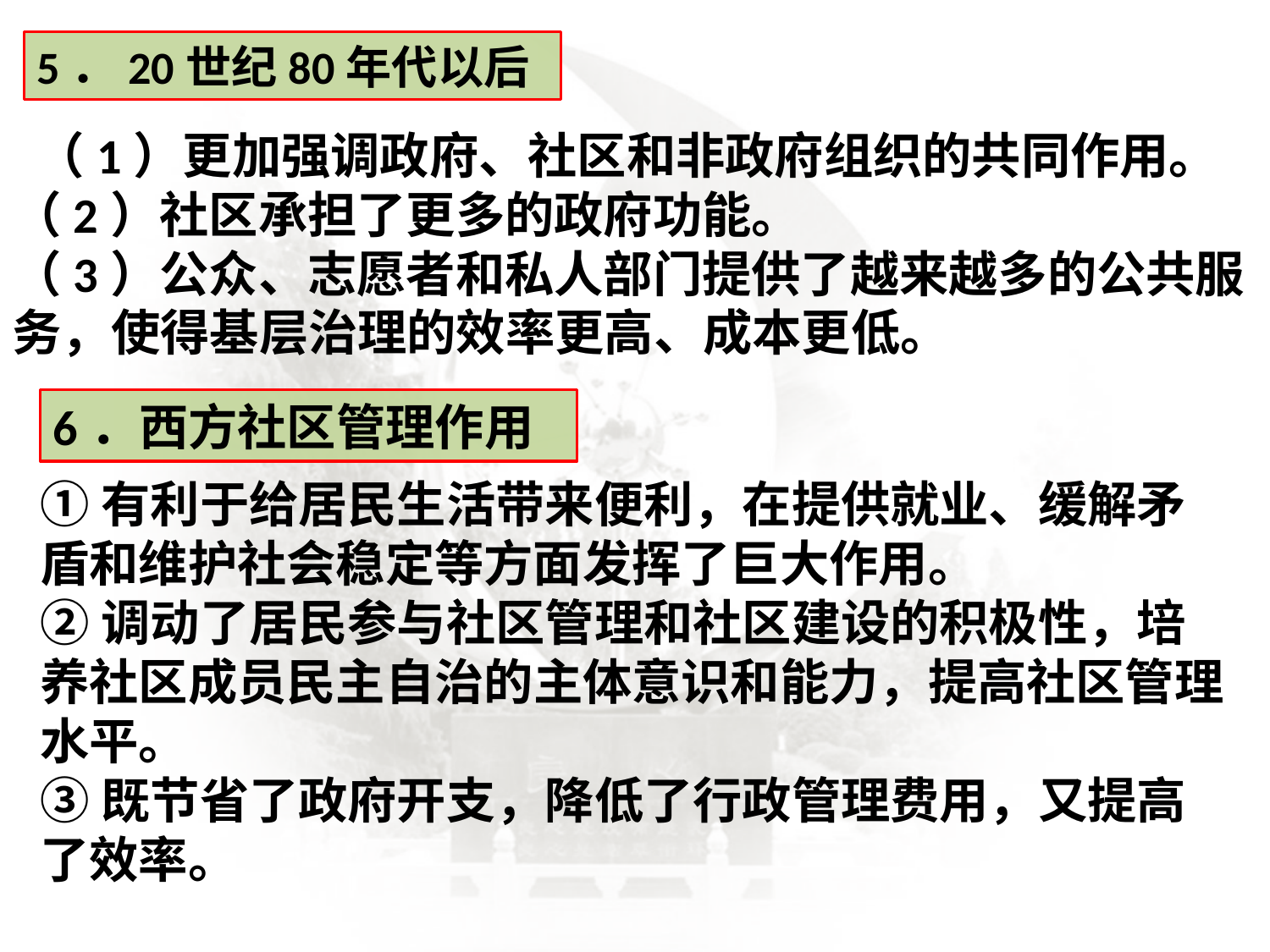

5．20世纪80年代以后
 （1）更加强调政府、社区和非政府组织的共同作用。
（2）社区承担了更多的政府功能。
（3）公众、志愿者和私人部门提供了越来越多的公共服务，使得基层治理的效率更高、成本更低。
6．西方社区管理作用
①有利于给居民生活带来便利，在提供就业、缓解矛盾和维护社会稳定等方面发挥了巨大作用。
②调动了居民参与社区管理和社区建设的积极性，培养社区成员民主自治的主体意识和能力，提高社区管理水平。
③既节省了政府开支，降低了行政管理费用，又提高了效率。